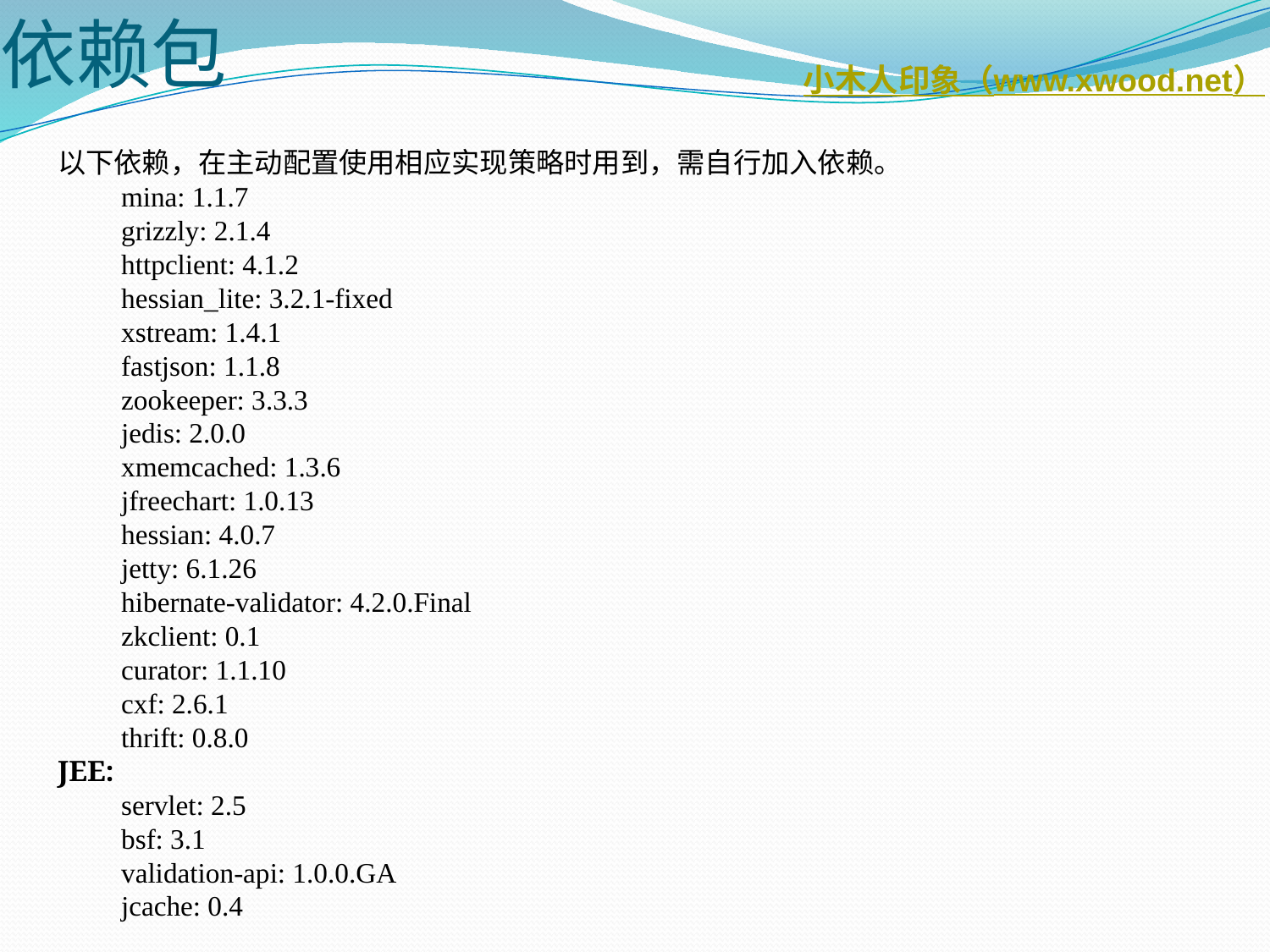

# 依赖包
以下依赖，在主动配置使用相应实现策略时用到，需自行加入依赖。
mina: 1.1.7
grizzly: 2.1.4
httpclient: 4.1.2
hessian_lite: 3.2.1-fixed
xstream: 1.4.1
fastjson: 1.1.8
zookeeper: 3.3.3
jedis: 2.0.0
xmemcached: 1.3.6
jfreechart: 1.0.13
hessian: 4.0.7
jetty: 6.1.26
hibernate-validator: 4.2.0.Final
zkclient: 0.1
curator: 1.1.10
cxf: 2.6.1
thrift: 0.8.0
JEE:
servlet: 2.5
bsf: 3.1
validation-api: 1.0.0.GA
jcache: 0.4